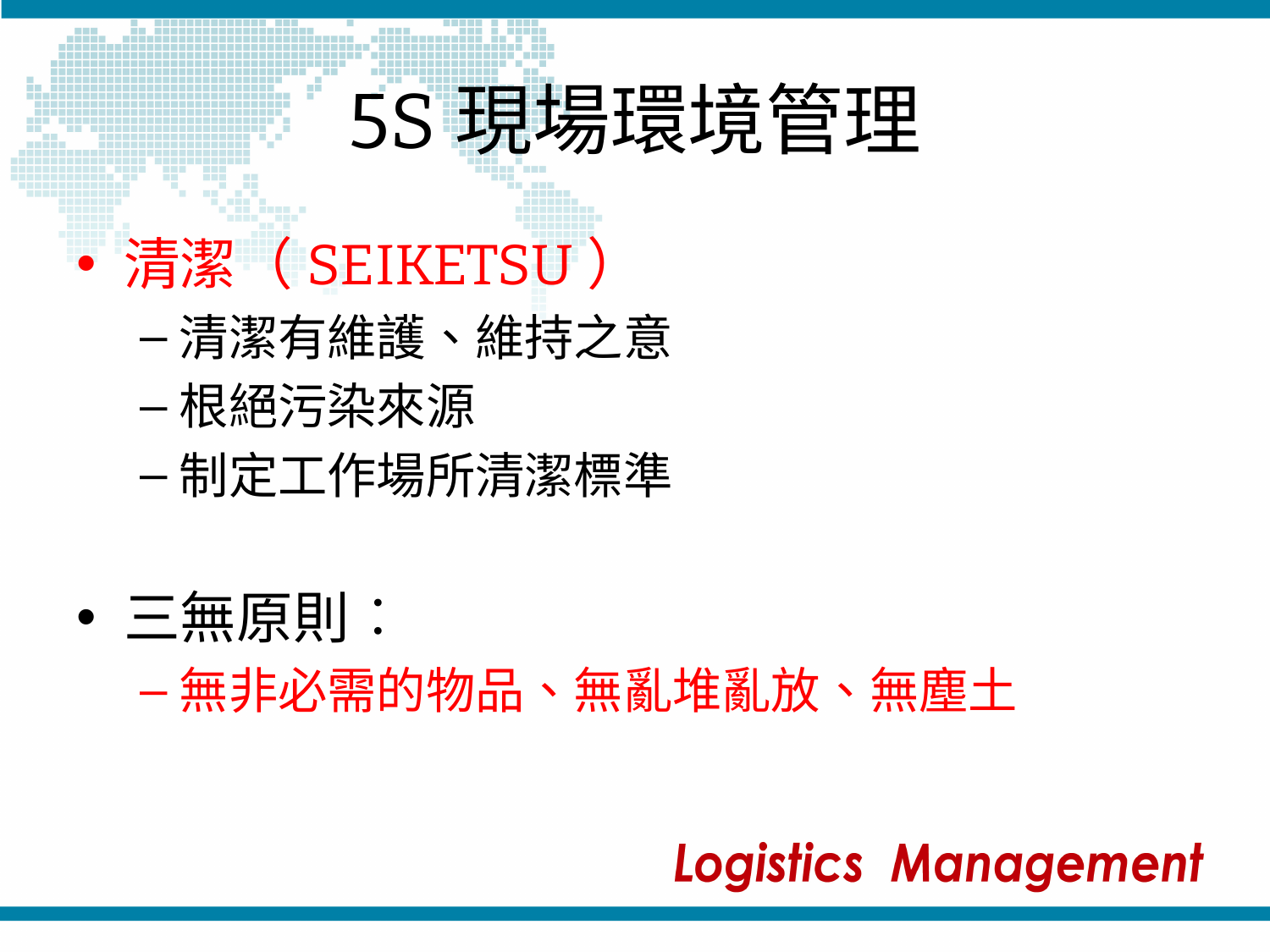

# 5S現場環境管理
清潔（SEIKETSU）
清潔有維護、維持之意
根絕污染來源
制定工作場所清潔標準

三無原則︰
無非必需的物品、無亂堆亂放、無塵土